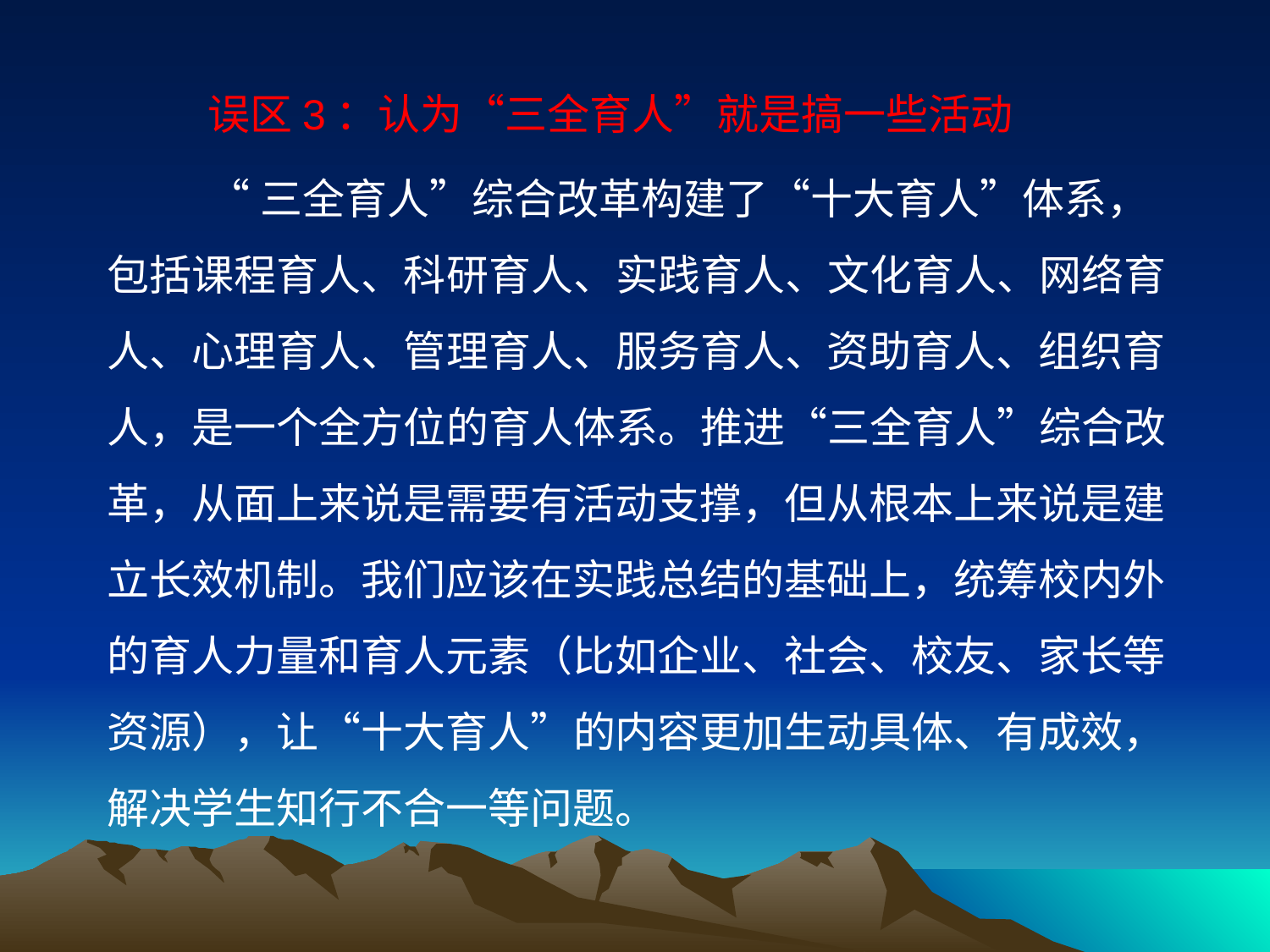

误区3：认为“三全育人”就是搞一些活动
“三全育人”综合改革构建了“十大育人”体系，包括课程育人、科研育人、实践育人、文化育人、网络育人、心理育人、管理育人、服务育人、资助育人、组织育人，是一个全方位的育人体系。推进“三全育人”综合改革，从面上来说是需要有活动支撑，但从根本上来说是建立长效机制。我们应该在实践总结的基础上，统筹校内外的育人力量和育人元素（比如企业、社会、校友、家长等资源），让“十大育人”的内容更加生动具体、有成效，解决学生知行不合一等问题。